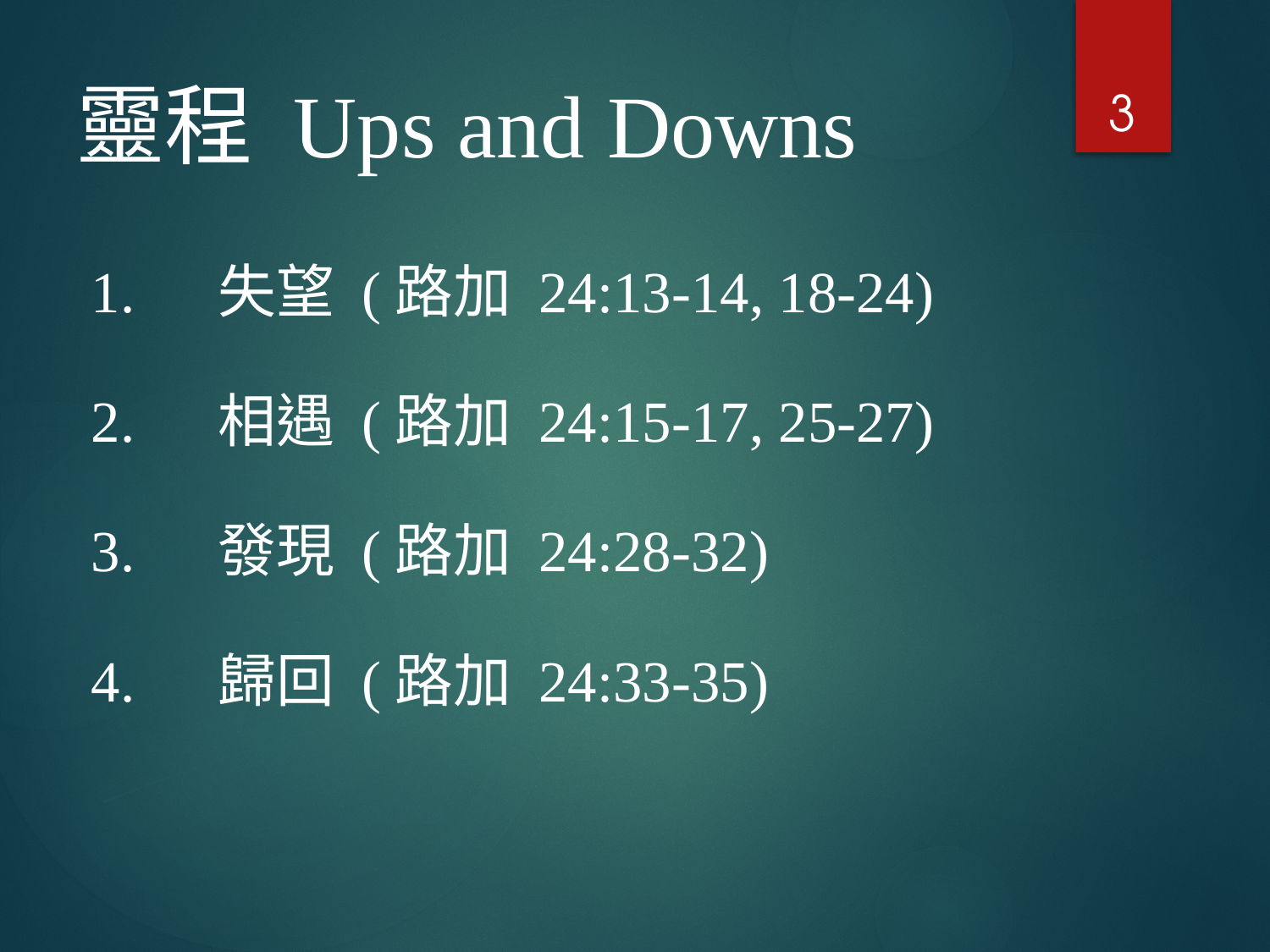

3
# 靈程 Ups and Downs
1.	失望 (路加 24:13-14, 18-24)
2.	相遇 (路加 24:15-17, 25-27)
3.	發現 (路加 24:28-32)
4.	歸回 (路加 24:33-35)